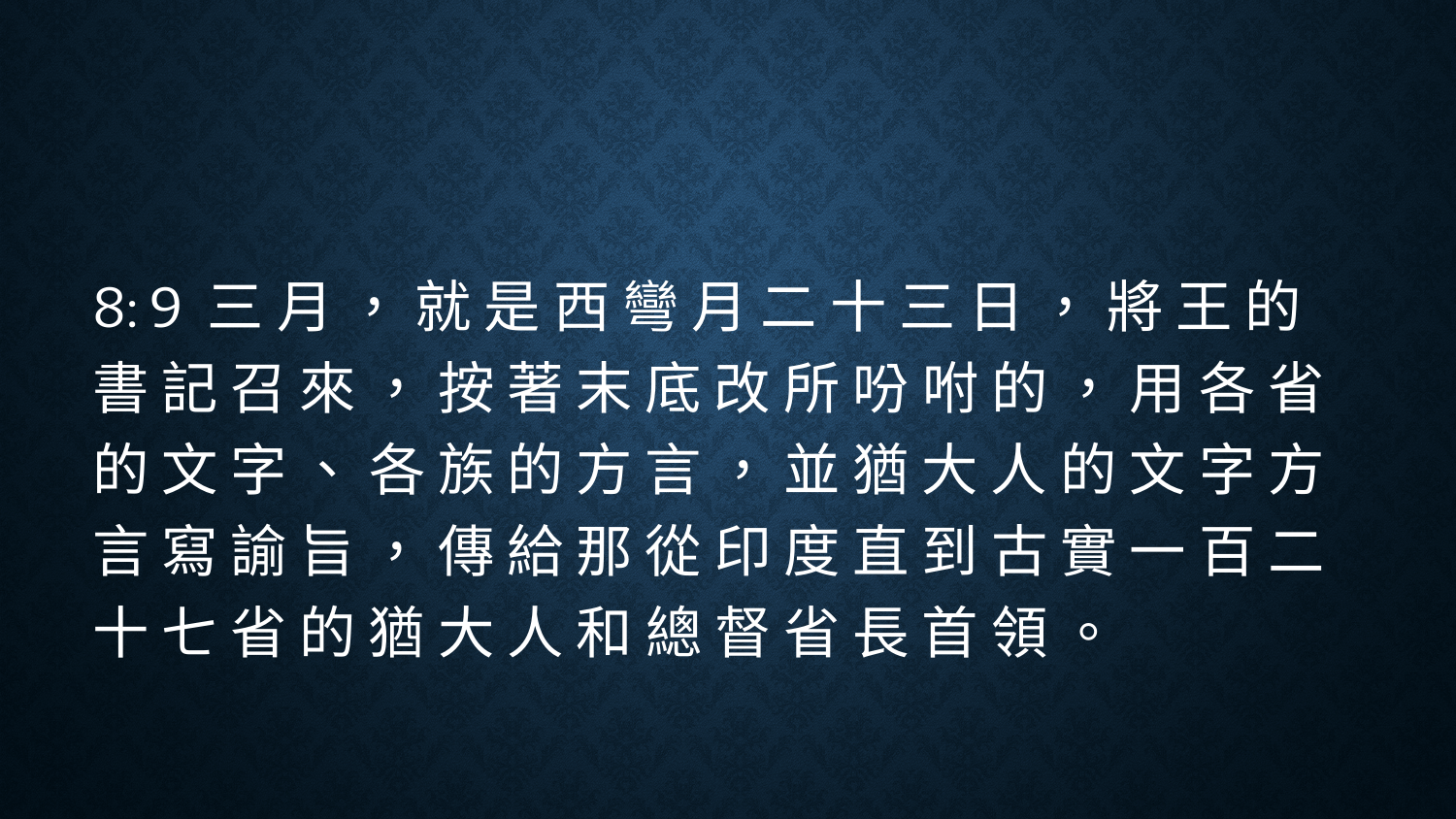

#
8: 9 三 月 ， 就 是 西 彎 月 二 十 三 日 ， 將 王 的 書 記 召 來 ， 按 著 末 底 改 所 吩 咐 的 ， 用 各 省 的 文 字 、 各 族 的 方 言 ， 並 猶 大 人 的 文 字 方 言 寫 諭 旨 ， 傳 給 那 從 印 度 直 到 古 實 一 百 二 十 七 省 的 猶 大 人 和 總 督 省 長 首 領 。